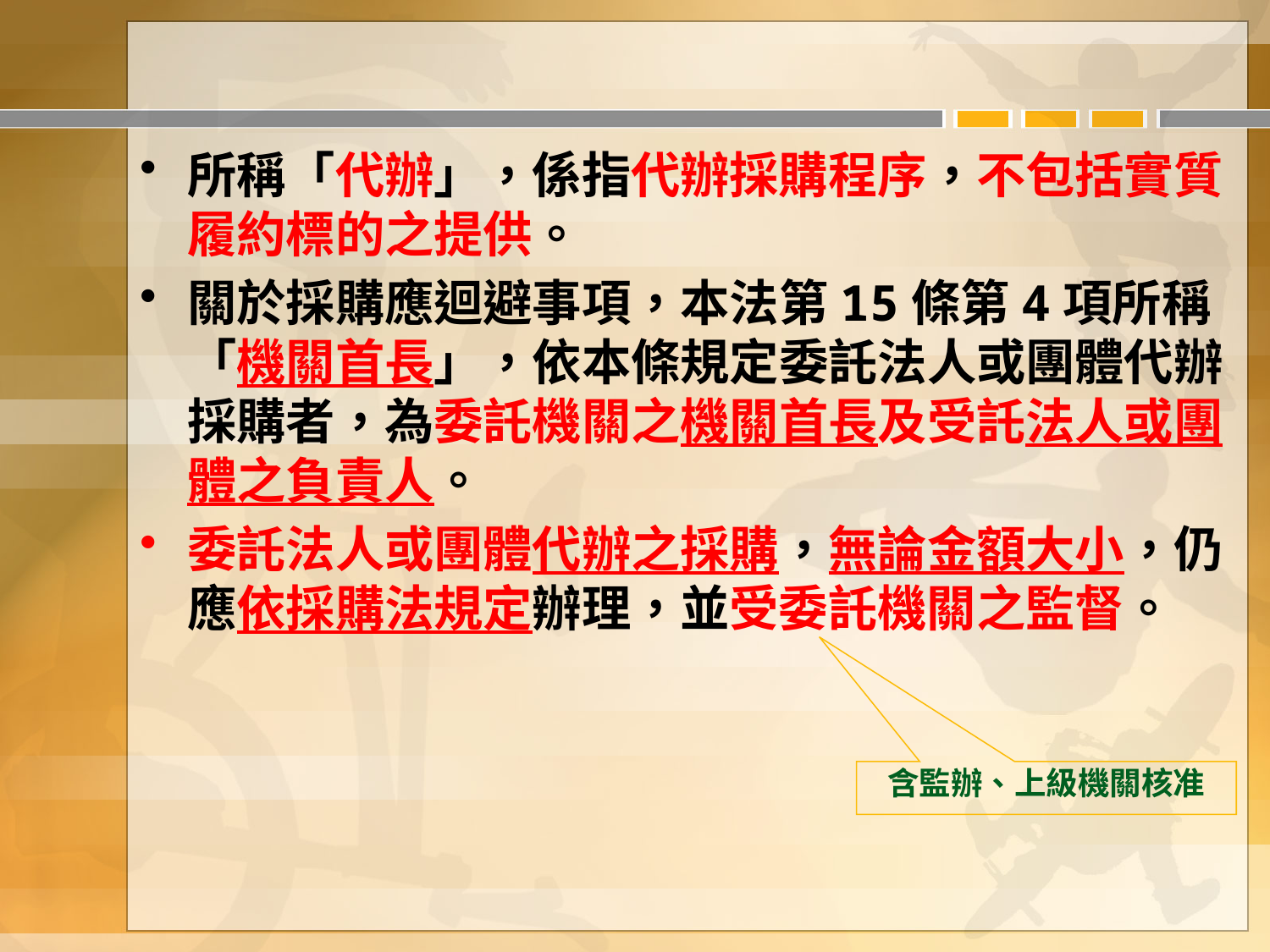

所稱「代辦」，係指代辦採購程序，不包括實質履約標的之提供。
關於採購應迴避事項，本法第15條第4項所稱「機關首長」，依本條規定委託法人或團體代辦採購者，為委託機關之機關首長及受託法人或團體之負責人。
委託法人或團體代辦之採購，無論金額大小，仍應依採購法規定辦理，並受委託機關之監督。
含監辦、上級機關核准